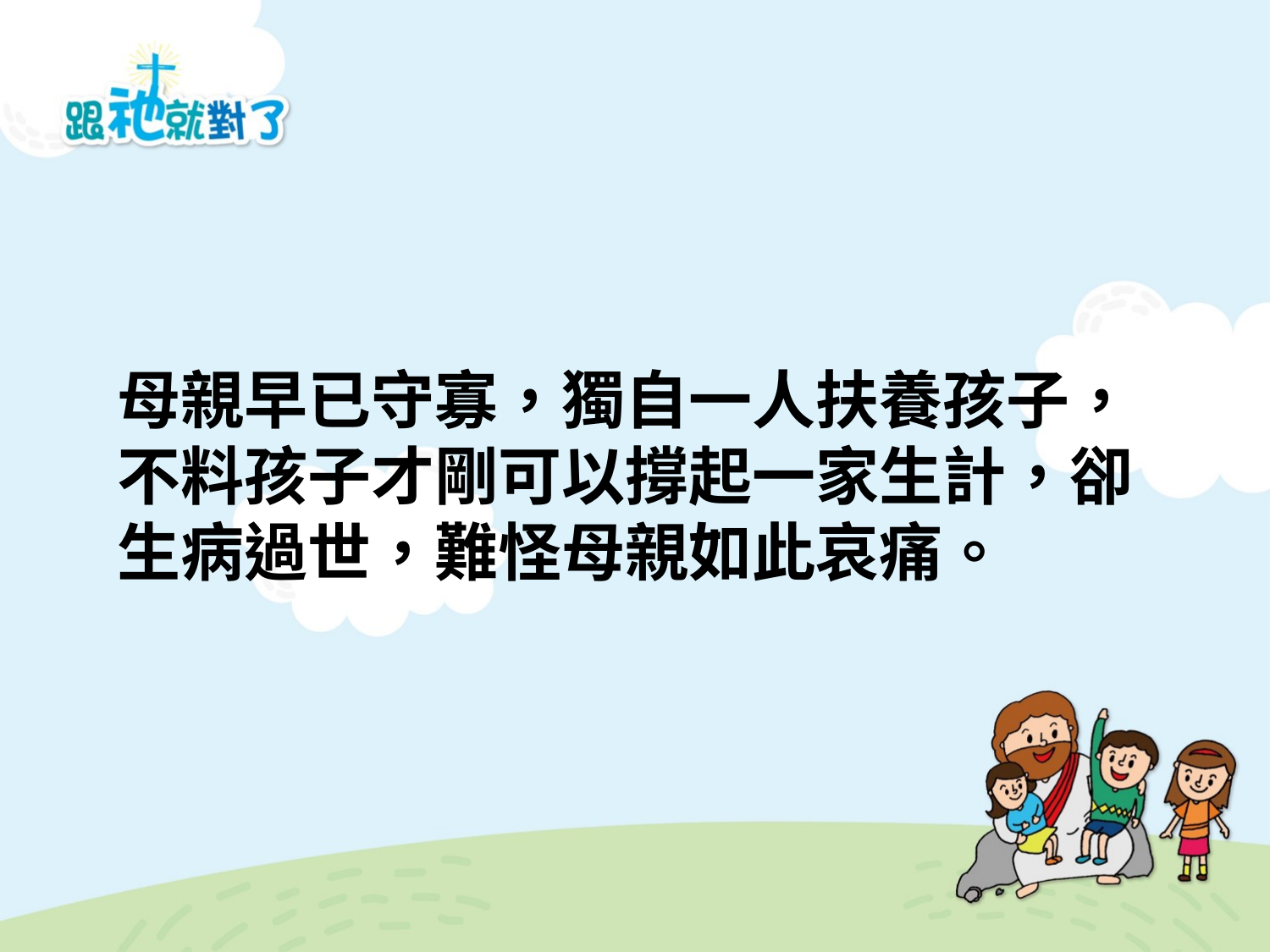

母親早已守寡，獨自一人扶養孩子，不料孩子才剛可以撐起一家生計，卻生病過世，難怪母親如此哀痛。